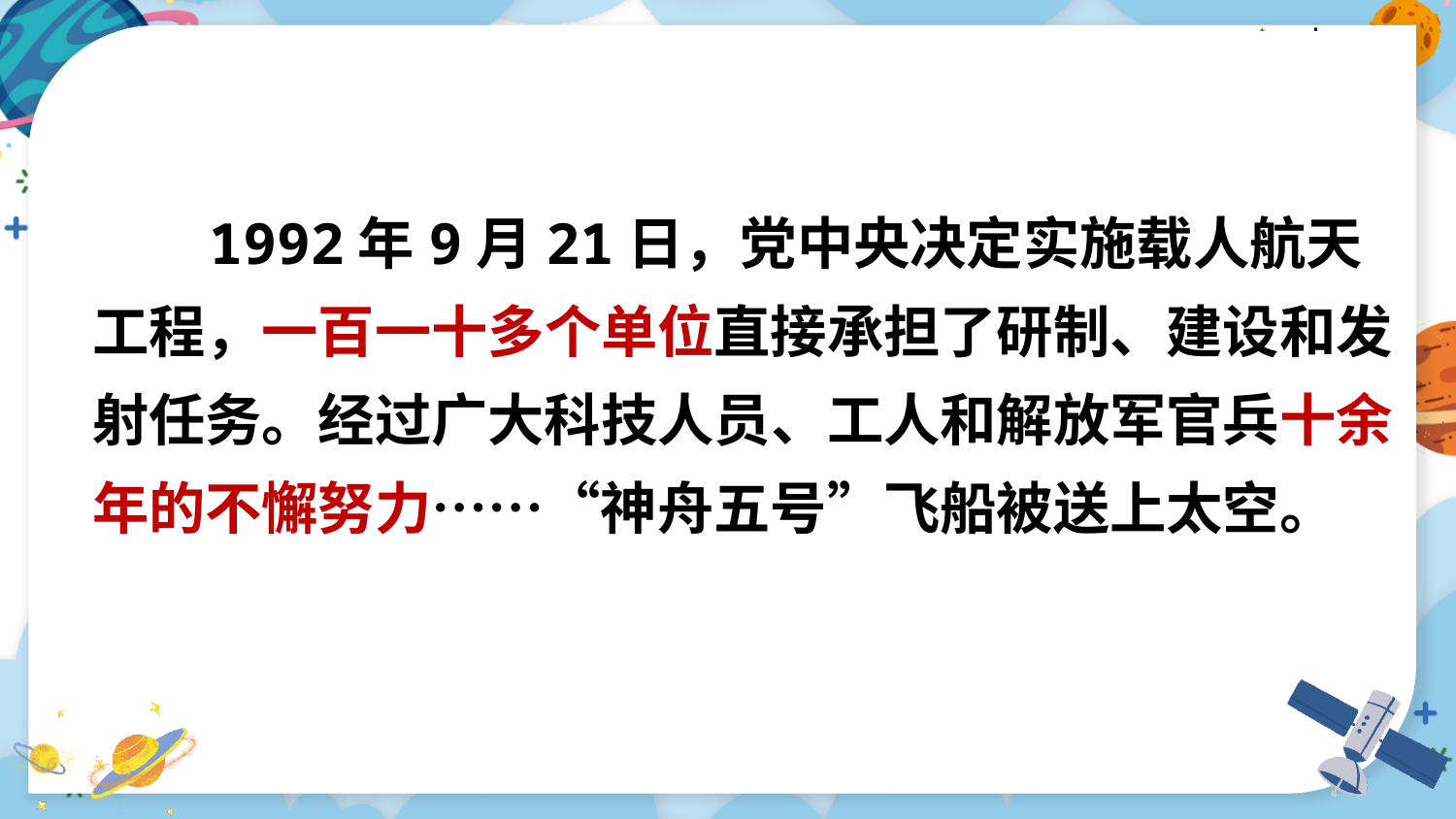

1992年9月21日，党中央决定实施载人航天工程，一百一十多个单位直接承担了研制、建设和发射任务。经过广大科技人员、工人和解放军官兵十余年的不懈努力……“神舟五号”飞船被送上太空。